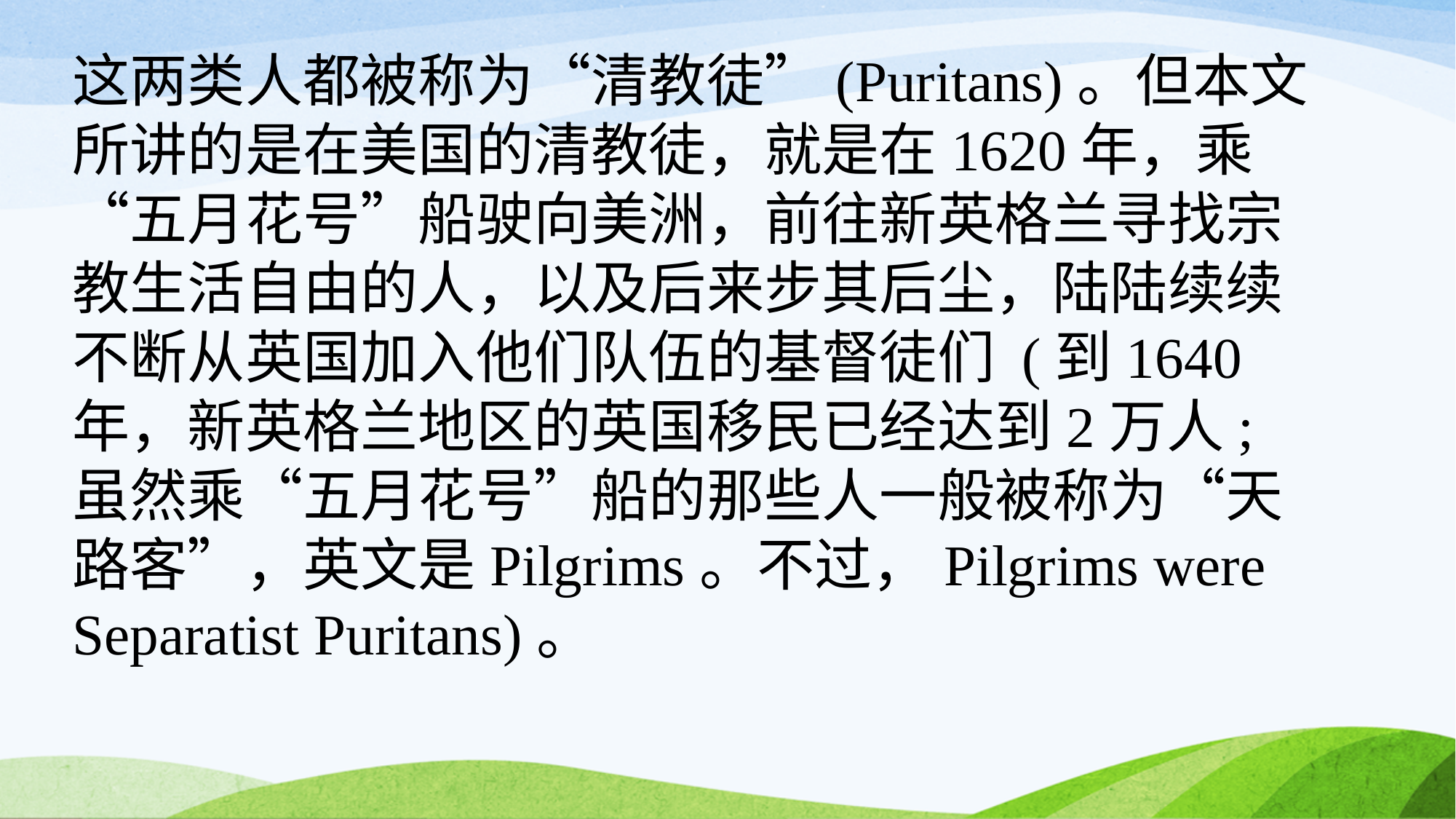

这两类人都被称为“清教徒”(Puritans)。但本文所讲的是在美国的清教徒，就是在1620年，乘“五月花号”船驶向美洲，前往新英格兰寻找宗教生活自由的人，以及后来步其后尘，陆陆续续不断从英国加入他们队伍的基督徒们 (到1640年，新英格兰地区的英国移民已经达到2万人; 虽然乘“五月花号”船的那些人一般被称为“天路客”，英文是Pilgrims。不过，Pilgrims were Separatist Puritans)。